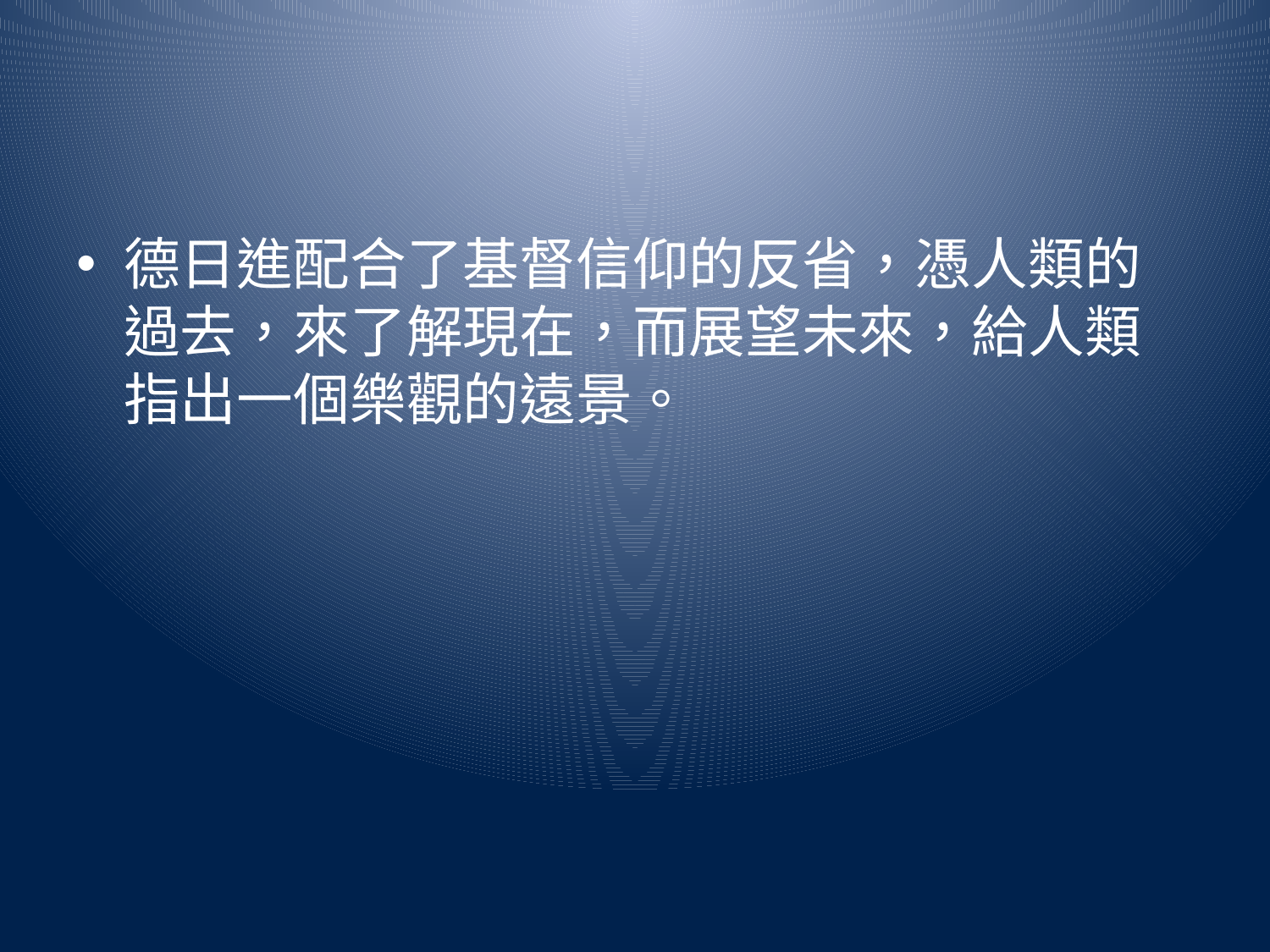

#
德日進配合了基督信仰的反省，憑人類的過去，來了解現在，而展望未來，給人類指出一個樂觀的遠景。